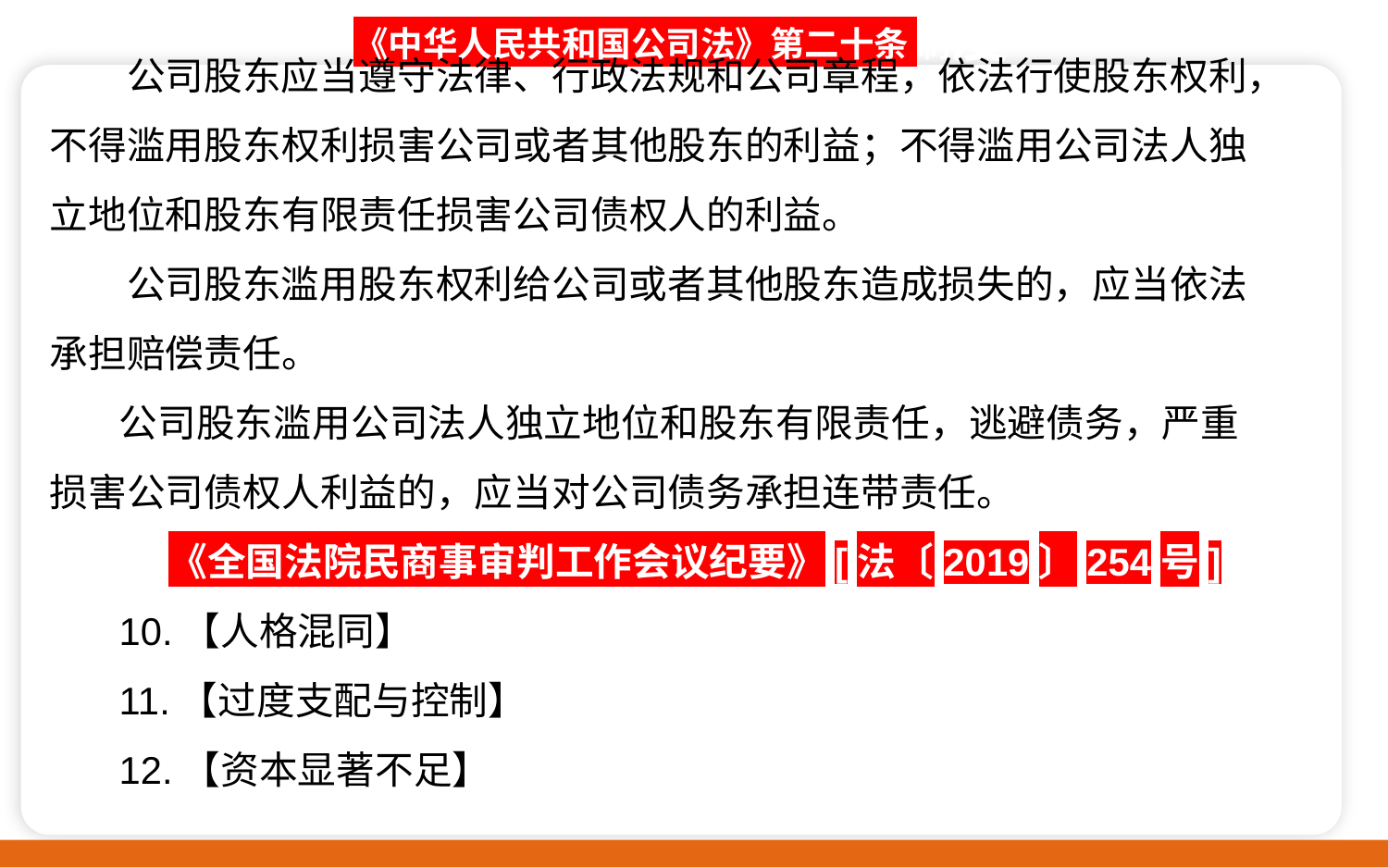

公司股东应当遵守法律、行政法规和公司章程，依法行使股东权利，不得滥用股东权利损害公司或者其他股东的利益；不得滥用公司法人独立地位和股东有限责任损害公司债权人的利益。
公司股东滥用股东权利给公司或者其他股东造成损失的，应当依法承担赔偿责任。
公司股东滥用公司法人独立地位和股东有限责任，逃避债务，严重损害公司债权人利益的，应当对公司债务承担连带责任。
《全国法院民商事审判工作会议纪要》[法〔2019〕254号]
10.【人格混同】
11.【过度支配与控制】
12.【资本显著不足】

《中华人民共和国公司法》第二十条 制度